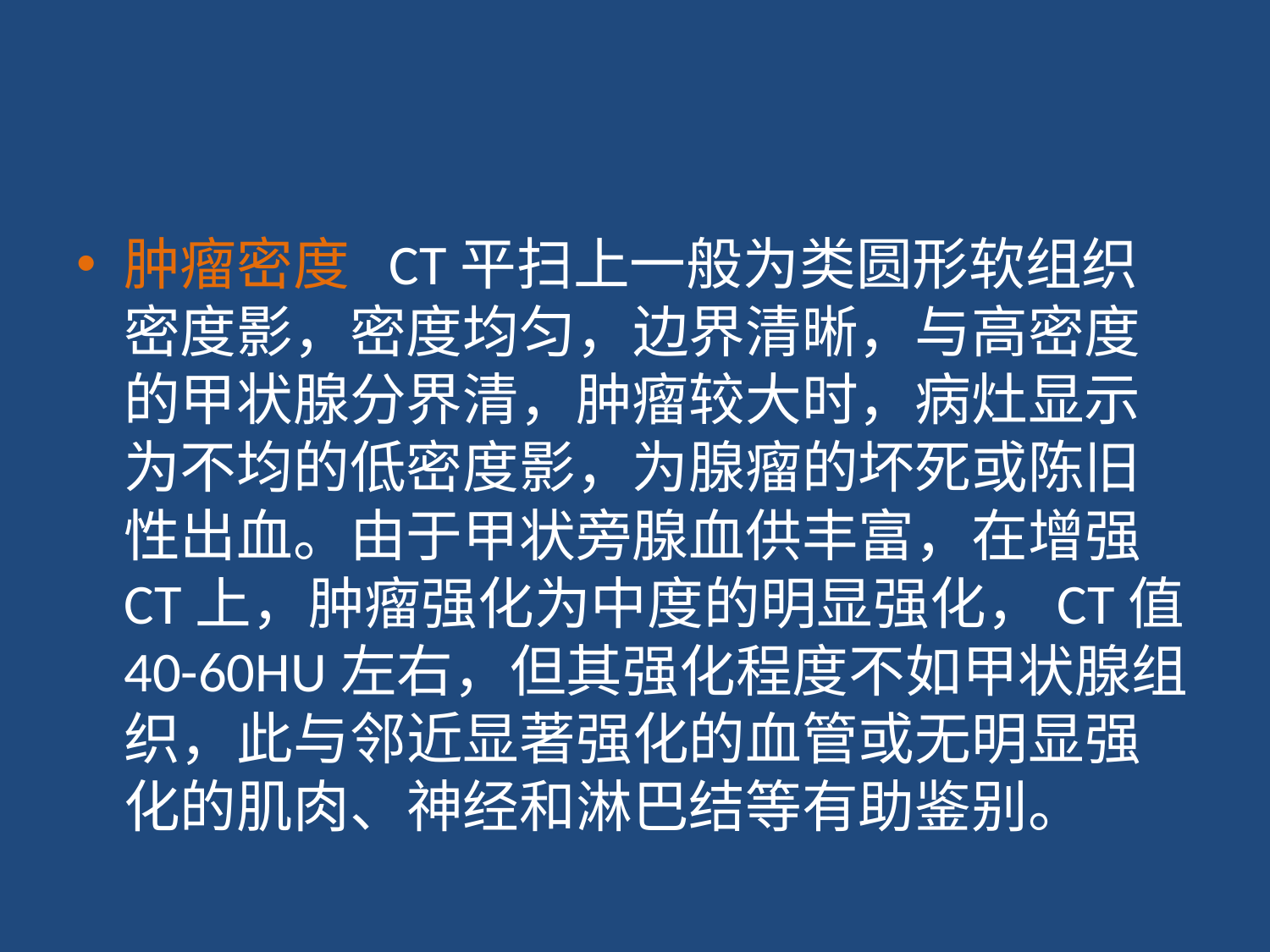

#
肿瘤密度  CT平扫上一般为类圆形软组织密度影，密度均匀，边界清晰，与高密度的甲状腺分界清，肿瘤较大时，病灶显示为不均的低密度影，为腺瘤的坏死或陈旧性出血。由于甲状旁腺血供丰富，在增强CT上，肿瘤强化为中度的明显强化，CT值40-60HU左右，但其强化程度不如甲状腺组织，此与邻近显著强化的血管或无明显强化的肌肉、神经和淋巴结等有助鉴别。